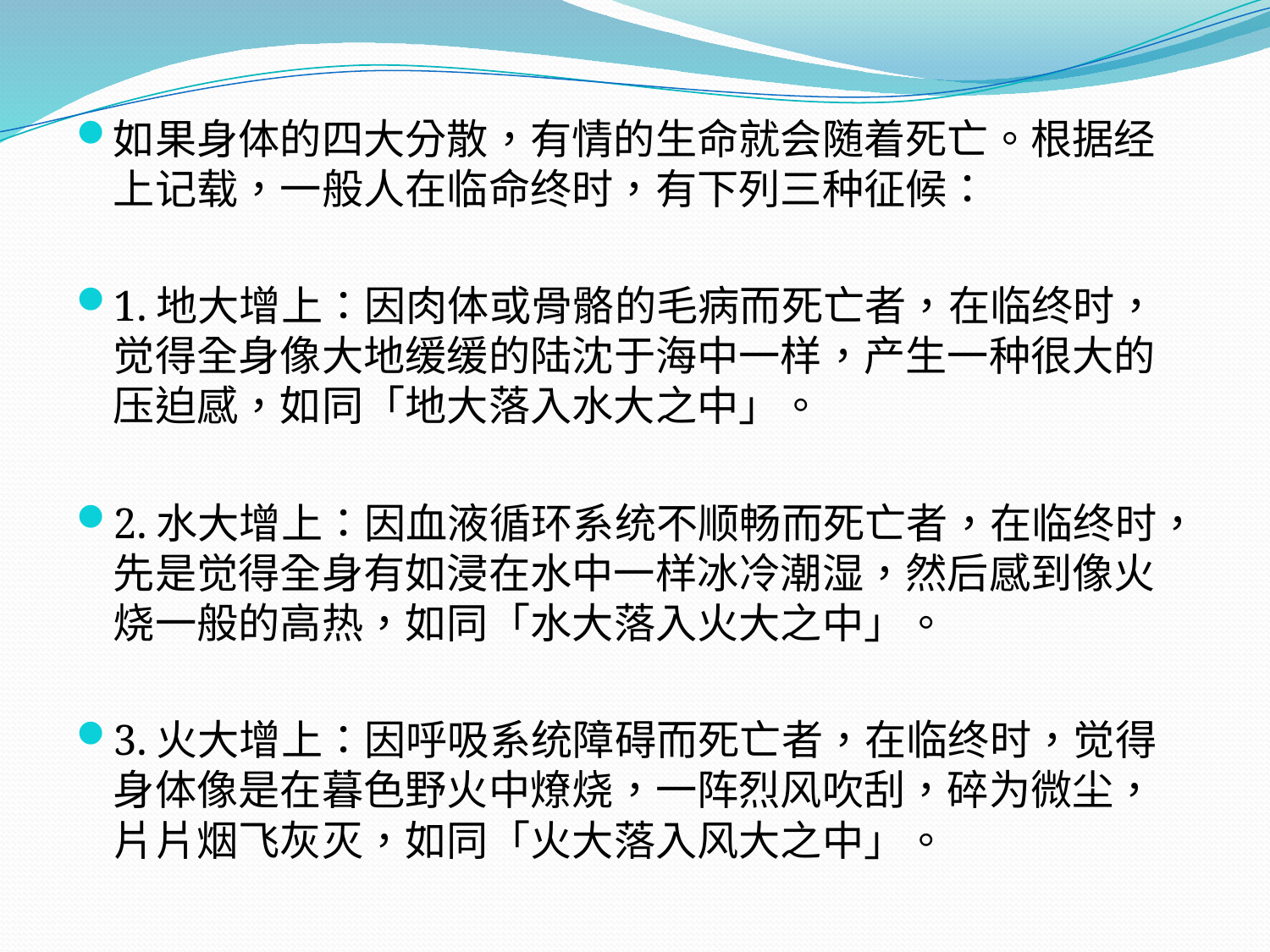

如果身体的四大分散，有情的生命就会随着死亡。根据经上记载，一般人在临命终时，有下列三种征候：

1.地大增上：因肉体或骨骼的毛病而死亡者，在临终时，觉得全身像大地缓缓的陆沈于海中一样，产生一种很大的压迫感，如同「地大落入水大之中」。

2.水大增上：因血液循环系统不顺畅而死亡者，在临终时，先是觉得全身有如浸在水中一样冰冷潮湿，然后感到像火烧一般的高热，如同「水大落入火大之中」。

3.火大增上：因呼吸系统障碍而死亡者，在临终时，觉得身体像是在暮色野火中燎烧，一阵烈风吹刮，碎为微尘，片片烟飞灰灭，如同「火大落入风大之中」。